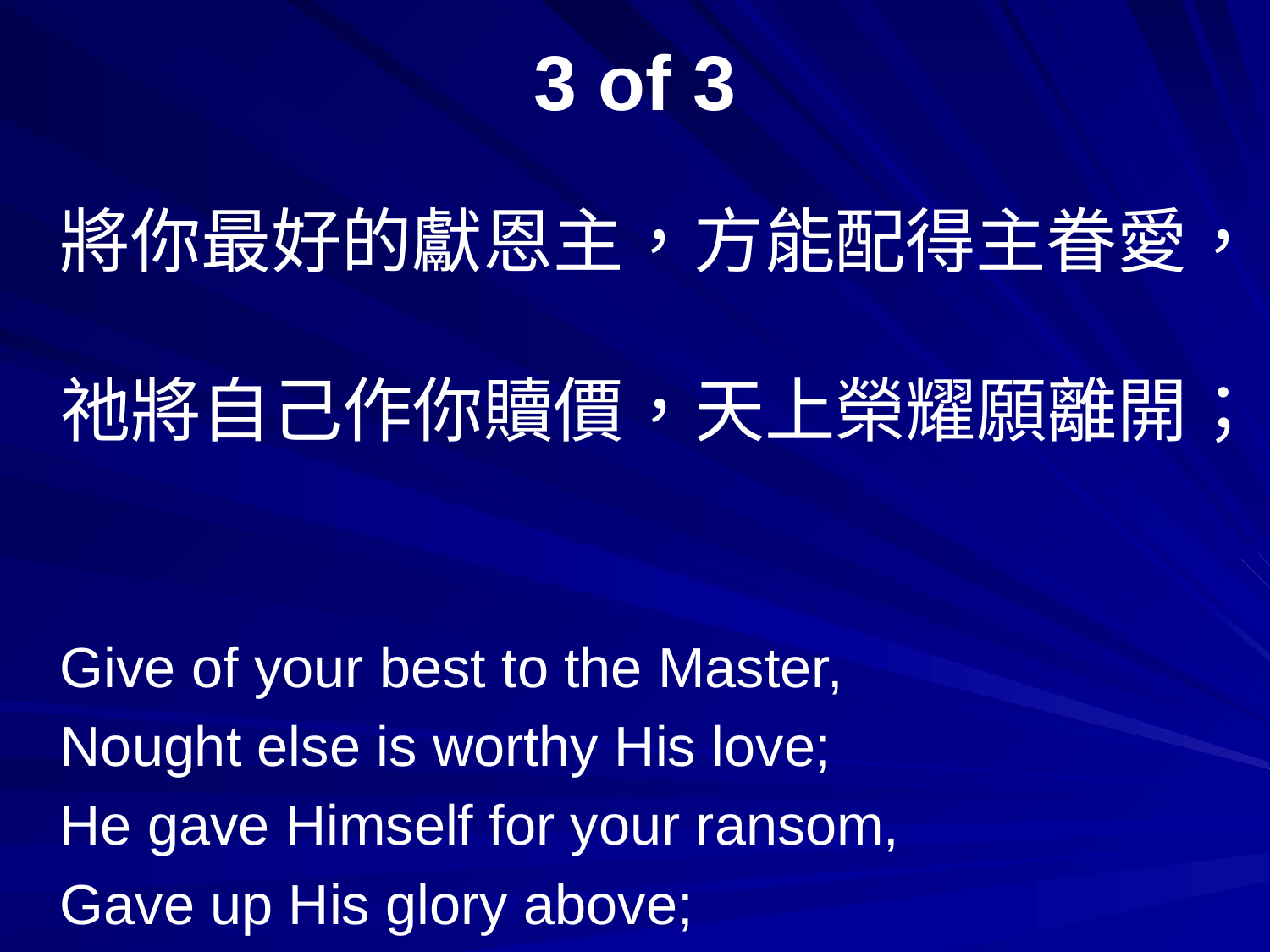

# 3 of 3
將你最好的獻恩主，方能配得主眷愛，
祂將自己作你贖價，天上榮耀願離開；
Give of your best to the Master,
Nought else is worthy His love;
He gave Himself for your ransom,
Gave up His glory above;